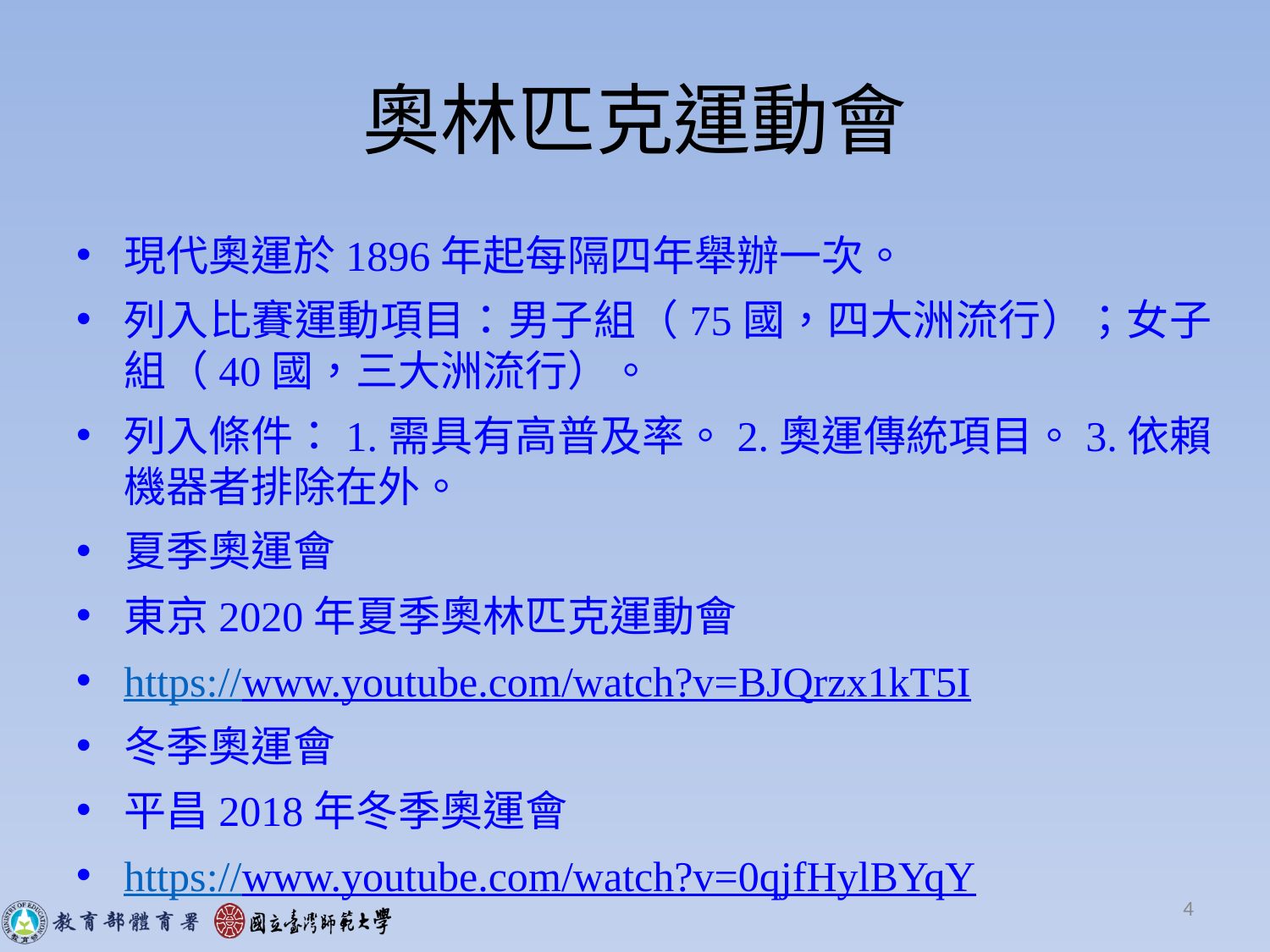

# 奧林匹克運動會
現代奧運於1896年起每隔四年舉辦一次。
列入比賽運動項目：男子組（75國，四大洲流行）；女子組（40國，三大洲流行）。
列入條件：1.需具有高普及率。2.奧運傳統項目。3.依賴機器者排除在外。
夏季奧運會
東京2020年夏季奧林匹克運動會
https://www.youtube.com/watch?v=BJQrzx1kT5I
冬季奧運會
平昌2018年冬季奧運會
https://www.youtube.com/watch?v=0qjfHylBYqY
4